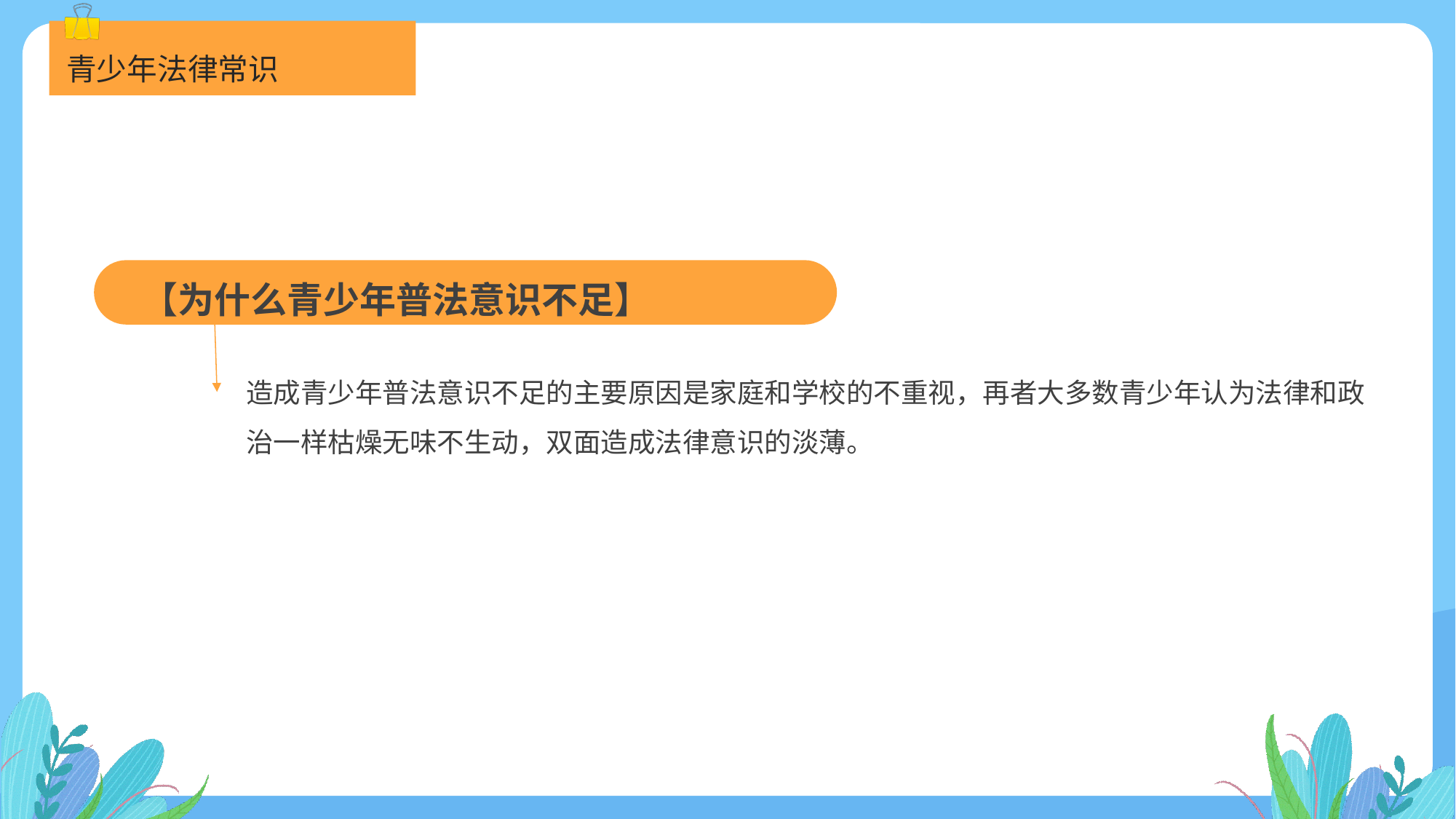

青少年法律常识
【为什么青少年普法意识不足】

造成青少年普法意识不足的主要原因是家庭和学校的不重视，再者大多数青少年认为法律和政治一样枯燥无味不生动，双面造成法律意识的淡薄。